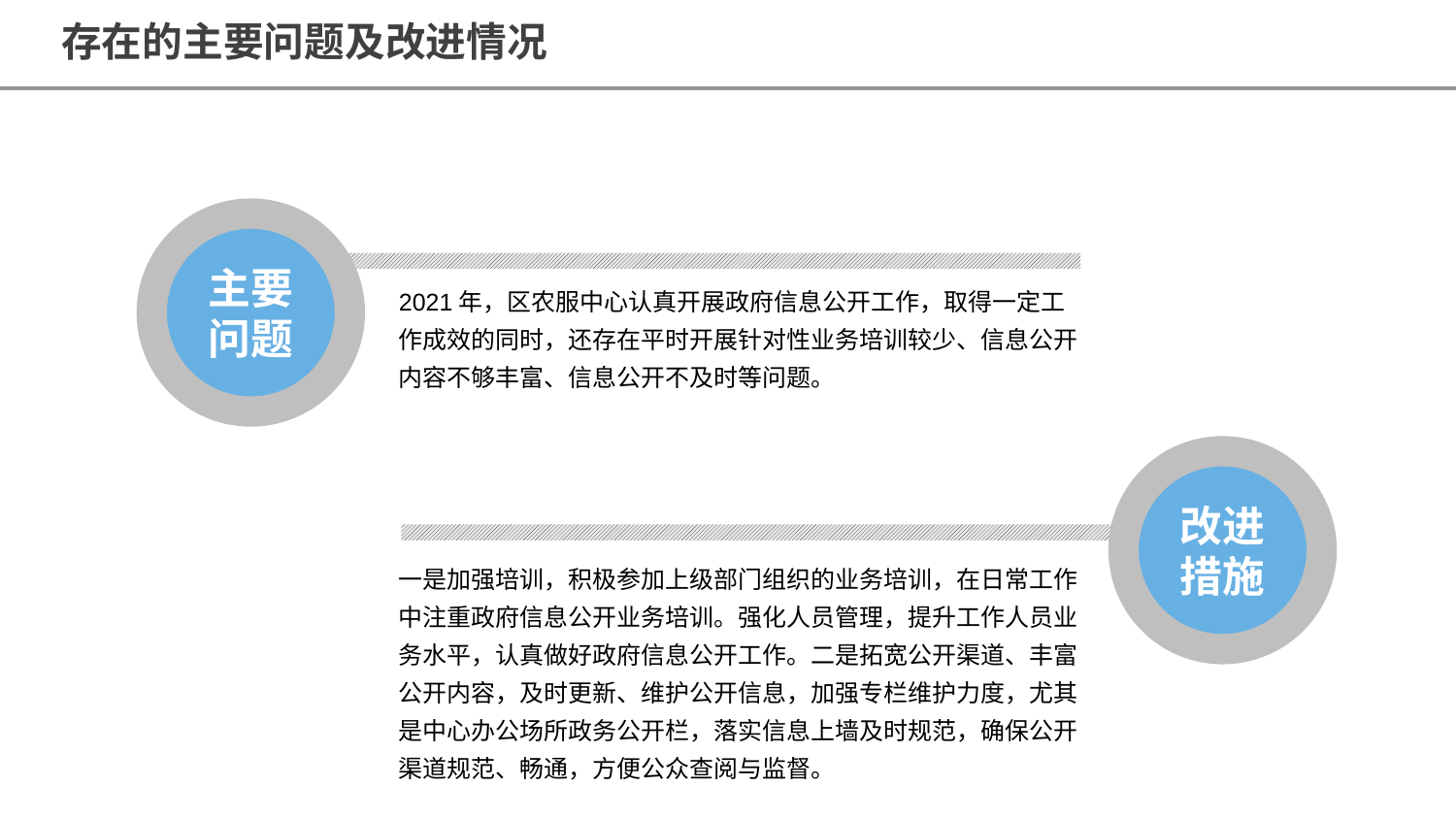

存在的主要问题及改进情况
主要问题

2021年，区农服中心认真开展政府信息公开工作，取得一定工作成效的同时，还存在平时开展针对性业务培训较少、信息公开内容不够丰富、信息公开不及时等问题。
改进措施

一是加强培训，积极参加上级部门组织的业务培训，在日常工作中注重政府信息公开业务培训。强化人员管理，提升工作人员业务水平，认真做好政府信息公开工作。二是拓宽公开渠道、丰富公开内容，及时更新、维护公开信息，加强专栏维护力度，尤其是中心办公场所政务公开栏，落实信息上墙及时规范，确保公开渠道规范、畅通，方便公众查阅与监督。